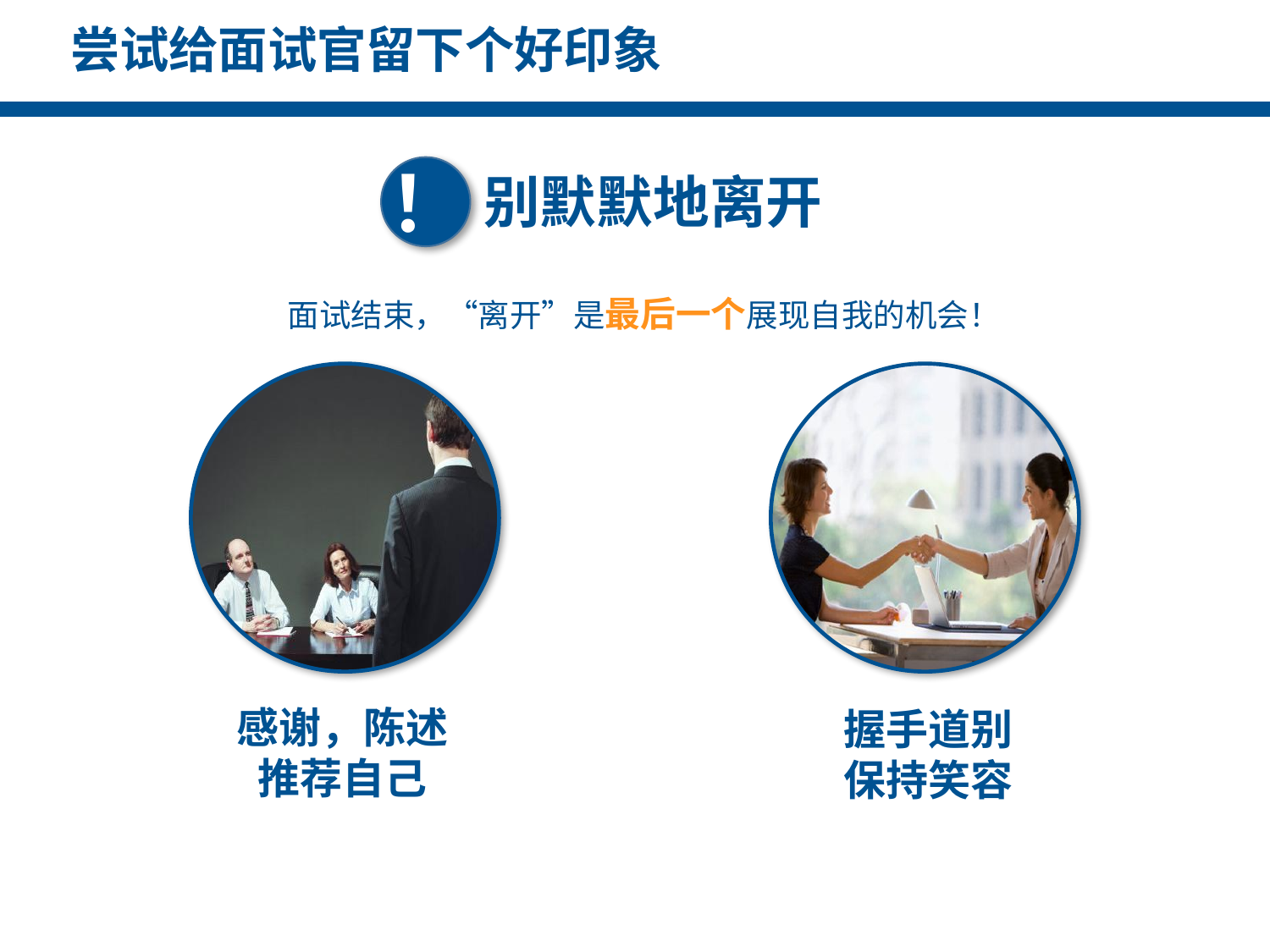

尝试给面试官留下个好印象

！

别默默地离开

面试结束，“离开”是最后一个展现自我的机会！

感谢，陈述推荐自己
握手道别保持笑容